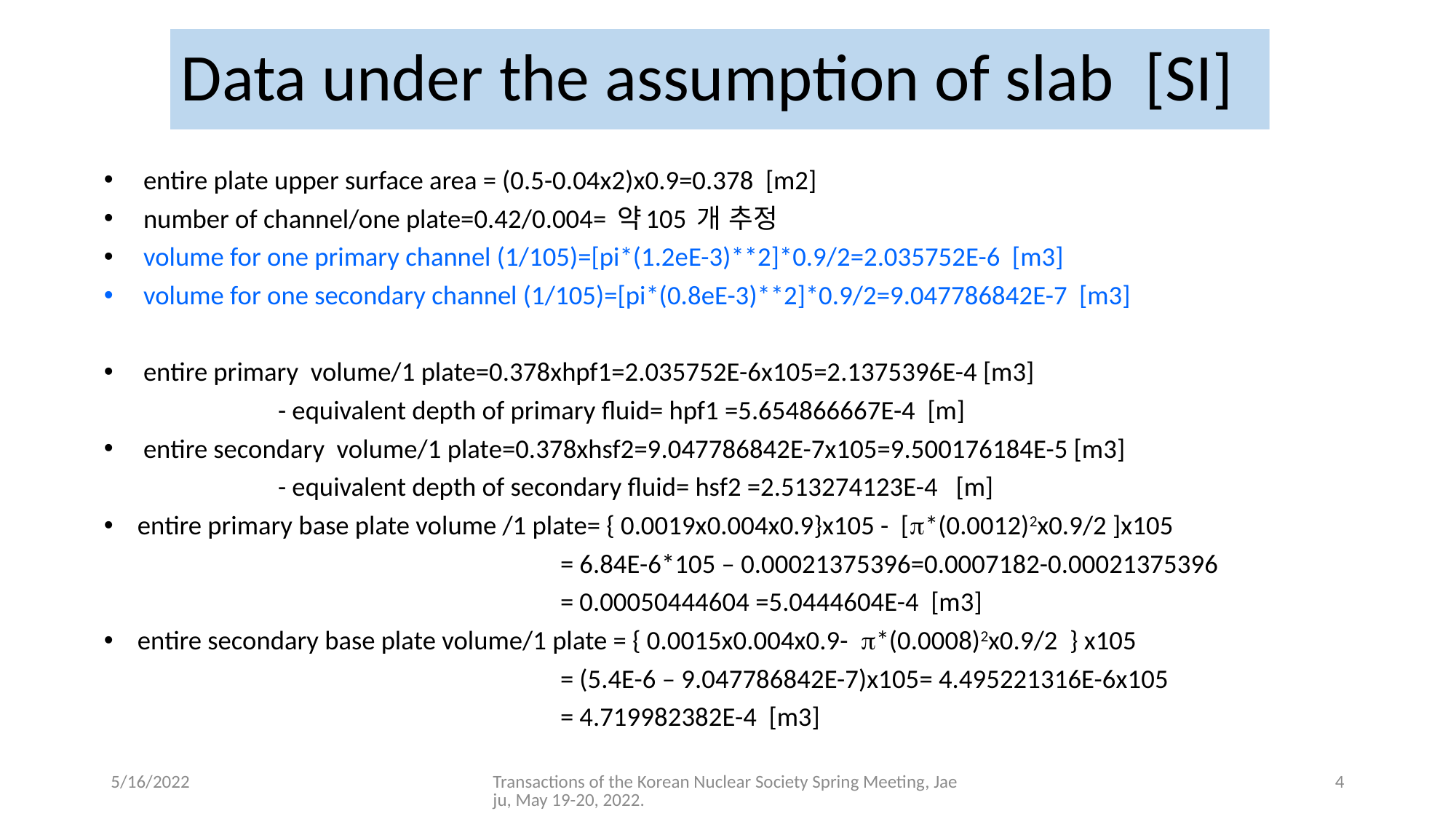

# Data under the assumption of slab  [SI]
  entire plate upper surface area = (0.5-0.04x2)x0.9=0.378  [m2]
  number of channel/one plate=0.42/0.004= 약105 개 추정
  volume for one primary channel (1/105)=[pi*(1.2eE-3)**2]*0.9/2=2.035752E-6  [m3]
  volume for one secondary channel (1/105)=[pi*(0.8eE-3)**2]*0.9/2=9.047786842E-7  [m3]

  entire primary  volume/1 plate=0.378xhpf1=2.035752E-6x105=2.1375396E-4 [m3]
                             - equivalent depth of primary fluid= hpf1 =5.654866667E-4  [m]
  entire secondary  volume/1 plate=0.378xhsf2=9.047786842E-7x105=9.500176184E-5 [m3]
                             - equivalent depth of secondary fluid= hsf2 =2.513274123E-4   [m]
 entire primary base plate volume /1 plate= { 0.0019x0.004x0.9}x105 -  [π*(0.0012)2x0.9/2 ]x105
                                                                            = 6.84E-6*105 – 0.00021375396=0.0007182-0.00021375396
                                                                            = 0.00050444604 =5.0444604E-4  [m3]
 entire secondary base plate volume/1 plate = { 0.0015x0.004x0.9-  π*(0.0008)2x0.9/2  } x105
                                                                            = (5.4E-6 – 9.047786842E-7)x105= 4.495221316E-6x105
                                                                            = 4.719982382E-4  [m3]
5/16/2022
Transactions of the Korean Nuclear Society Spring Meeting, Jaeju, May 19-20, 2022.
4